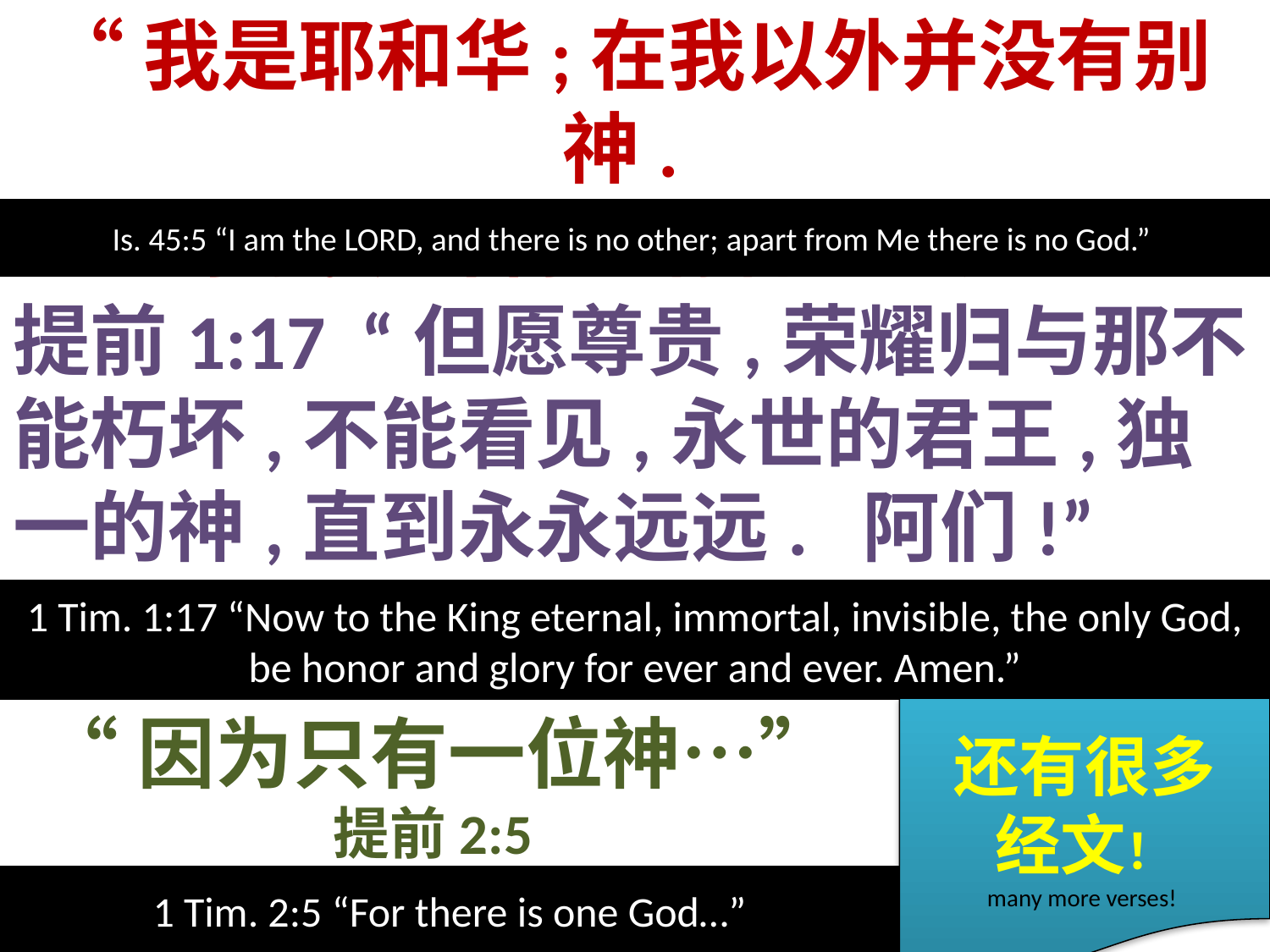

# “我是耶和华;在我以外并没有别神. 除了我以外再没有神.”赛45:5
Is. 45:5 “I am the LORD, and there is no other; apart from Me there is no God.”
提前1:17  “但愿尊贵,荣耀归与那不能朽坏,不能看见,永世的君王,独一的神,直到永永远远.  阿们!”
1 Tim. 1:17 “Now to the King eternal, immortal, invisible, the only God, be honor and glory for ever and ever. Amen.”
“因为只有一位神…”
提前2:5

还有很多
经文！
many more verses!
1 Tim. 2:5 “For there is one God…”